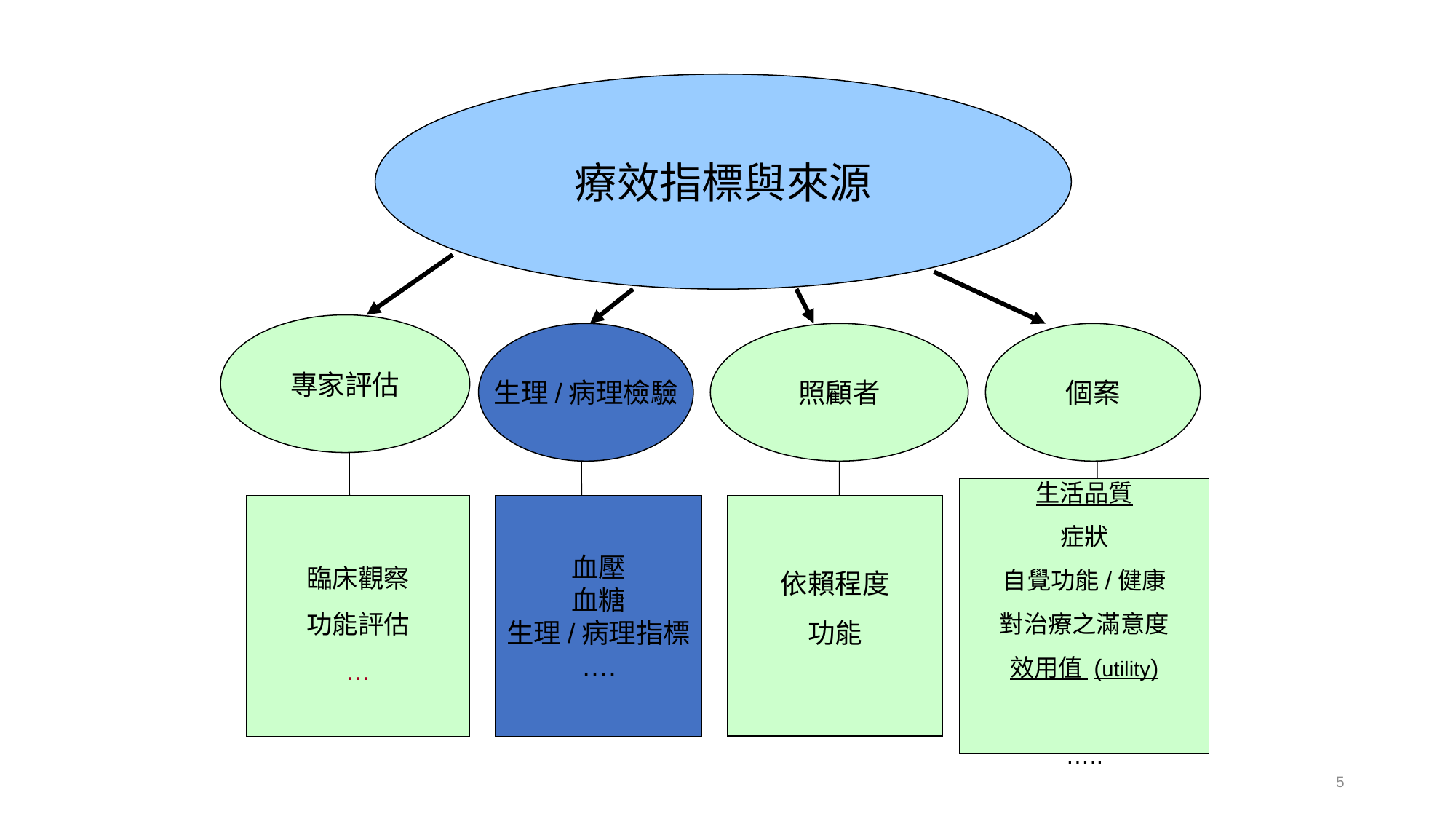

療效指標與來源

專家評估
生理/病理檢驗
照顧者
個案

生活品質
症狀
自覺功能/健康
對治療之滿意度
效用值 (utility)

…..

依賴程度
功能

臨床觀察
功能評估
…

血壓
血糖
生理/病理指標
….

5